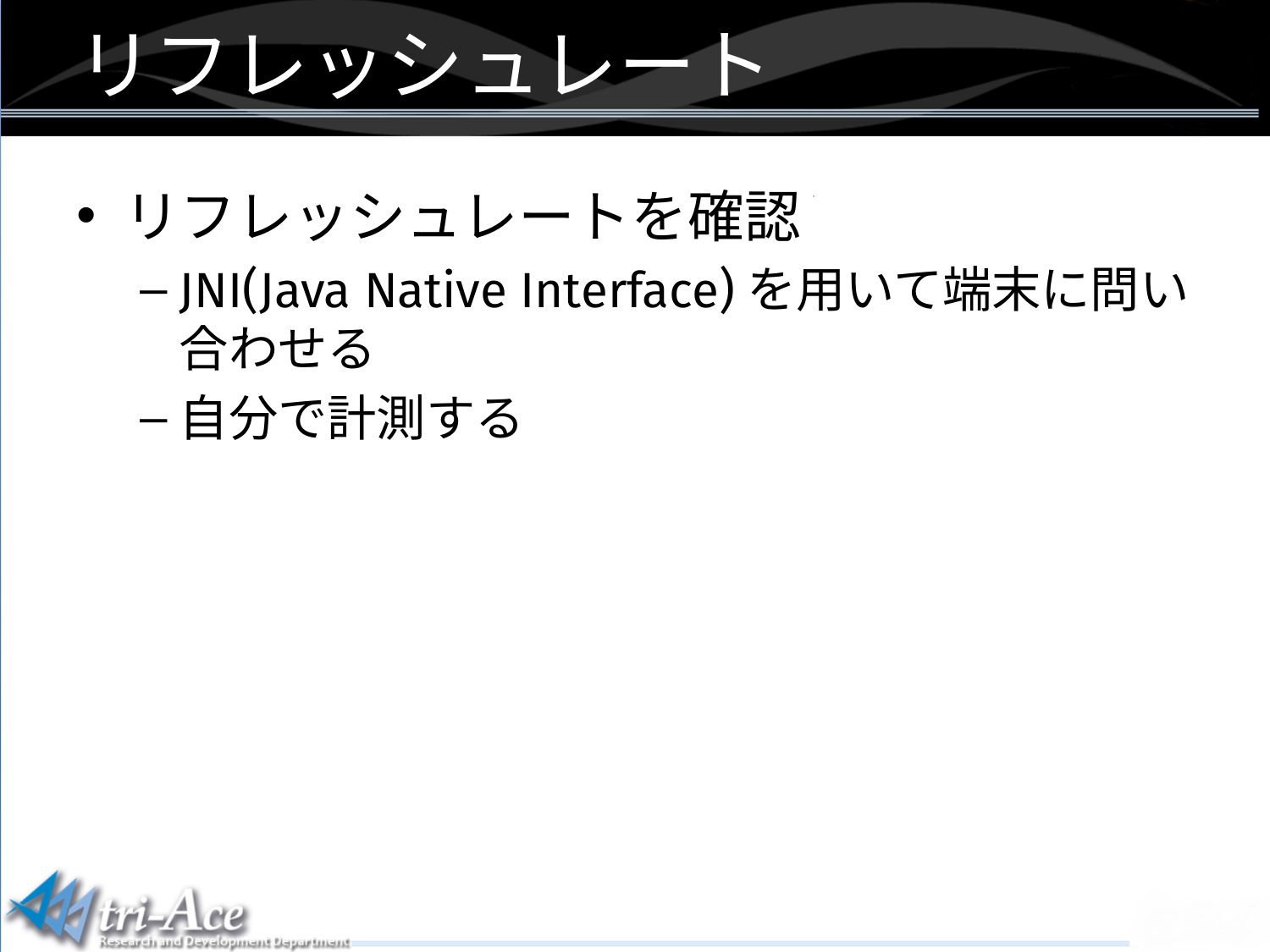

# リフレッシュレート
リフレッシュレートを確認
JNI(Java Native Interface)を用いて端末に問い合わせる
自分で計測する